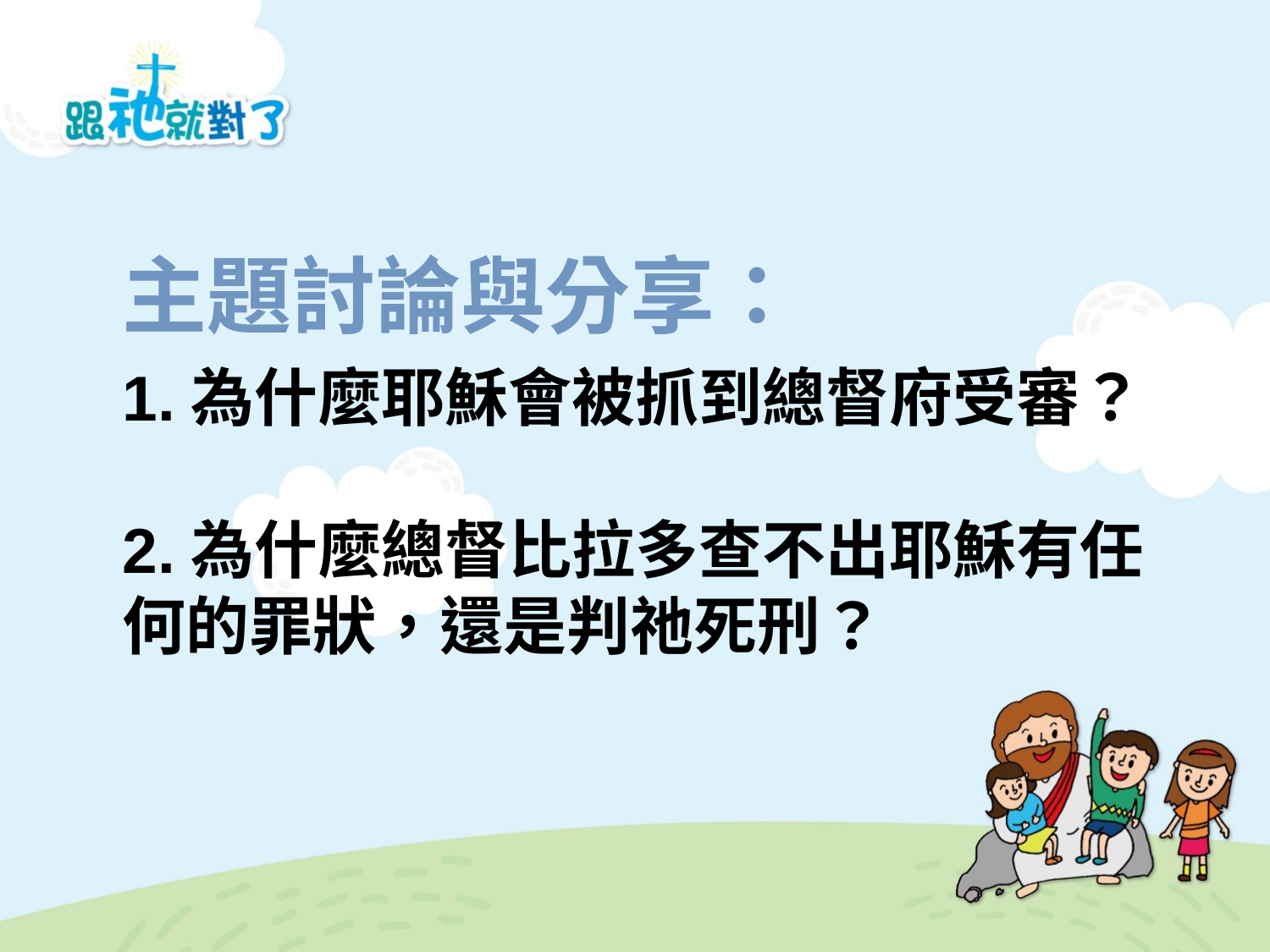

主題討論與分享：
1.為什麼耶穌會被抓到總督府受審？

2.為什麼總督比拉多查不出耶穌有任何的罪狀，還是判祂死刑？